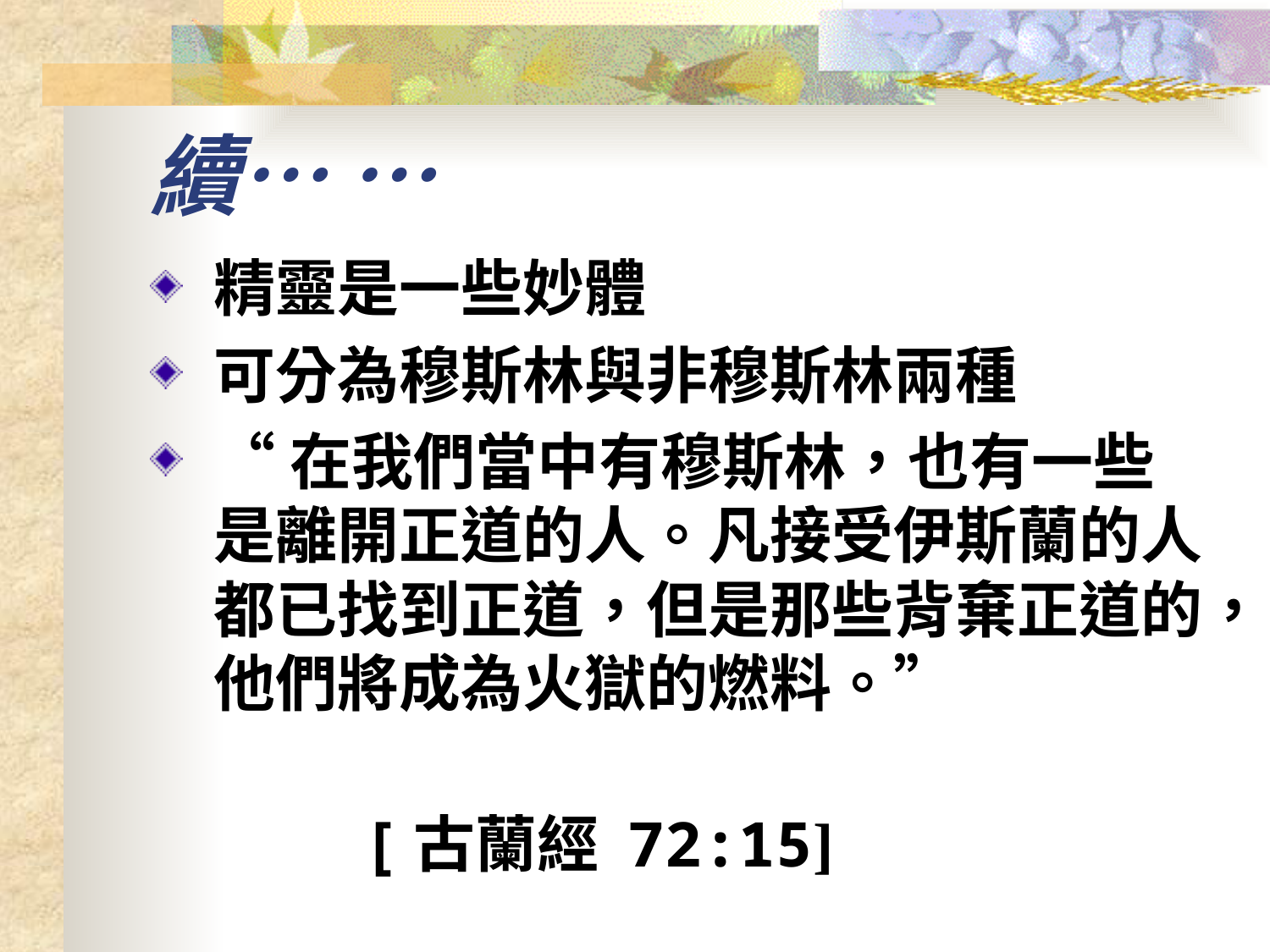

# 續… …
精靈是一些妙體
可分為穆斯林與非穆斯林兩種
“在我們當中有穆斯林，也有一些是離開正道的人。凡接受伊斯蘭的人都已找到正道，但是那些背棄正道的，他們將成為火獄的燃料。”
                                 [古蘭經 72:15]